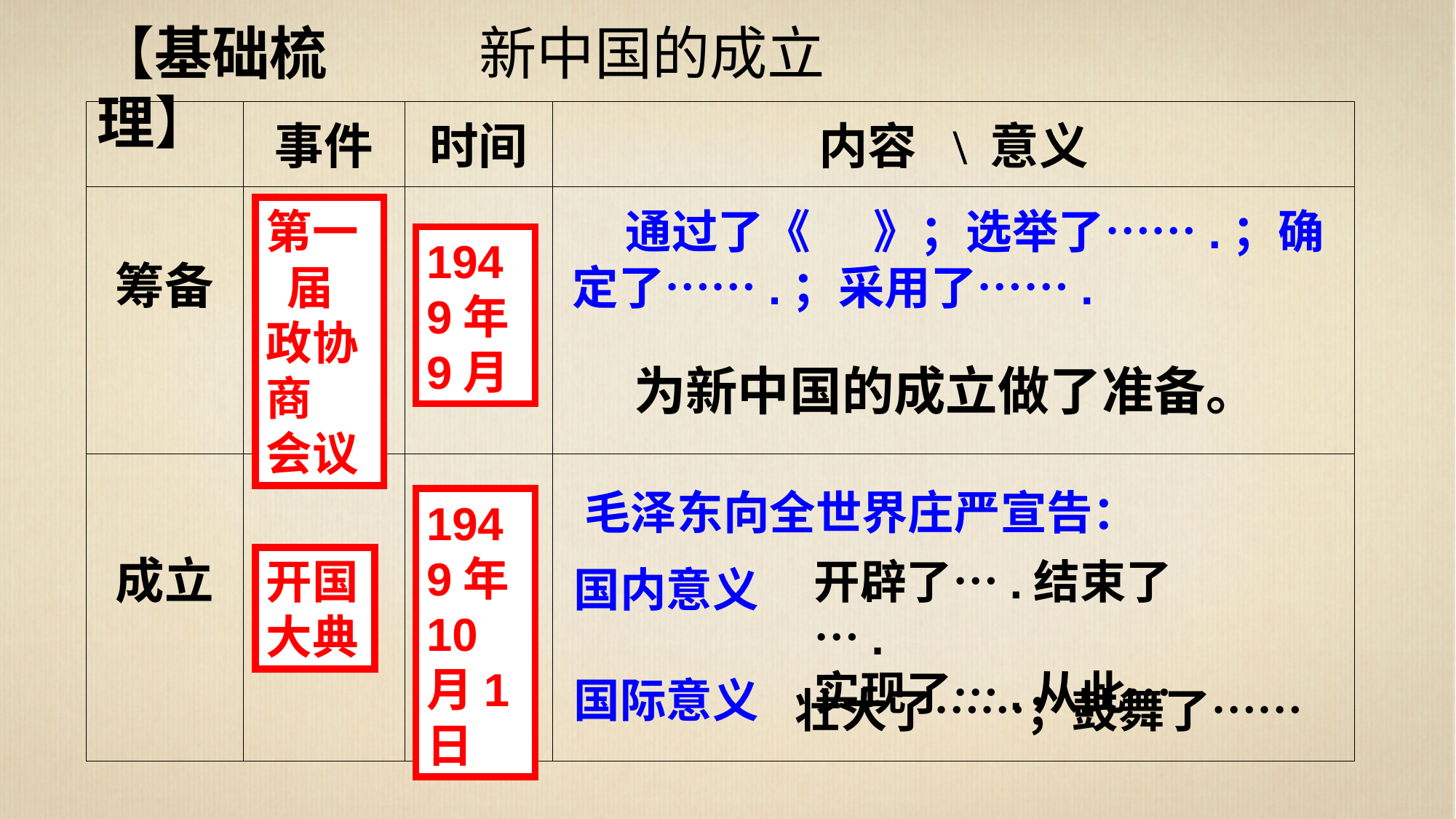

【基础梳理】
新中国的成立
|  | 事件 | 时间 | 内容 \ 意义 |
| --- | --- | --- | --- |
| 筹备 |  |  |  |
| 成立 |  |  |  |
第一    届政协商
会议
    通过了《      》；选举了…….；确定了…….；采用了…….
1949年9月
    为新中国的成立做了准备。
毛泽东向全世界庄严宣告：
1949年10月1日
开国大典
开辟了….结束了….
实现了….从此…
国内意义

国际意义
壮大了……；鼓舞了……